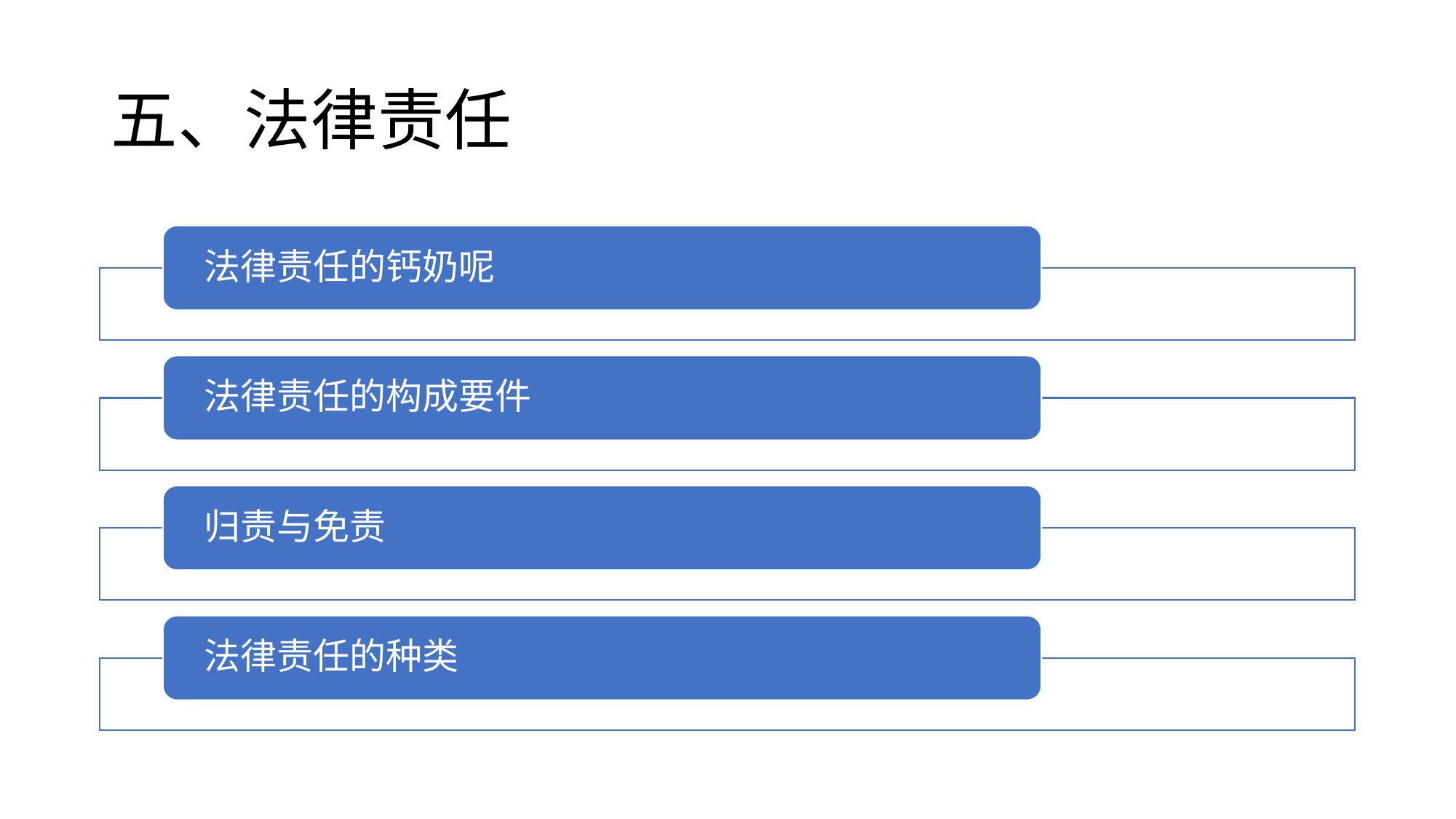

# 五、法律责任
法律责任的钙奶呢
法律责任的构成要件
归责与免责
法律责任的种类